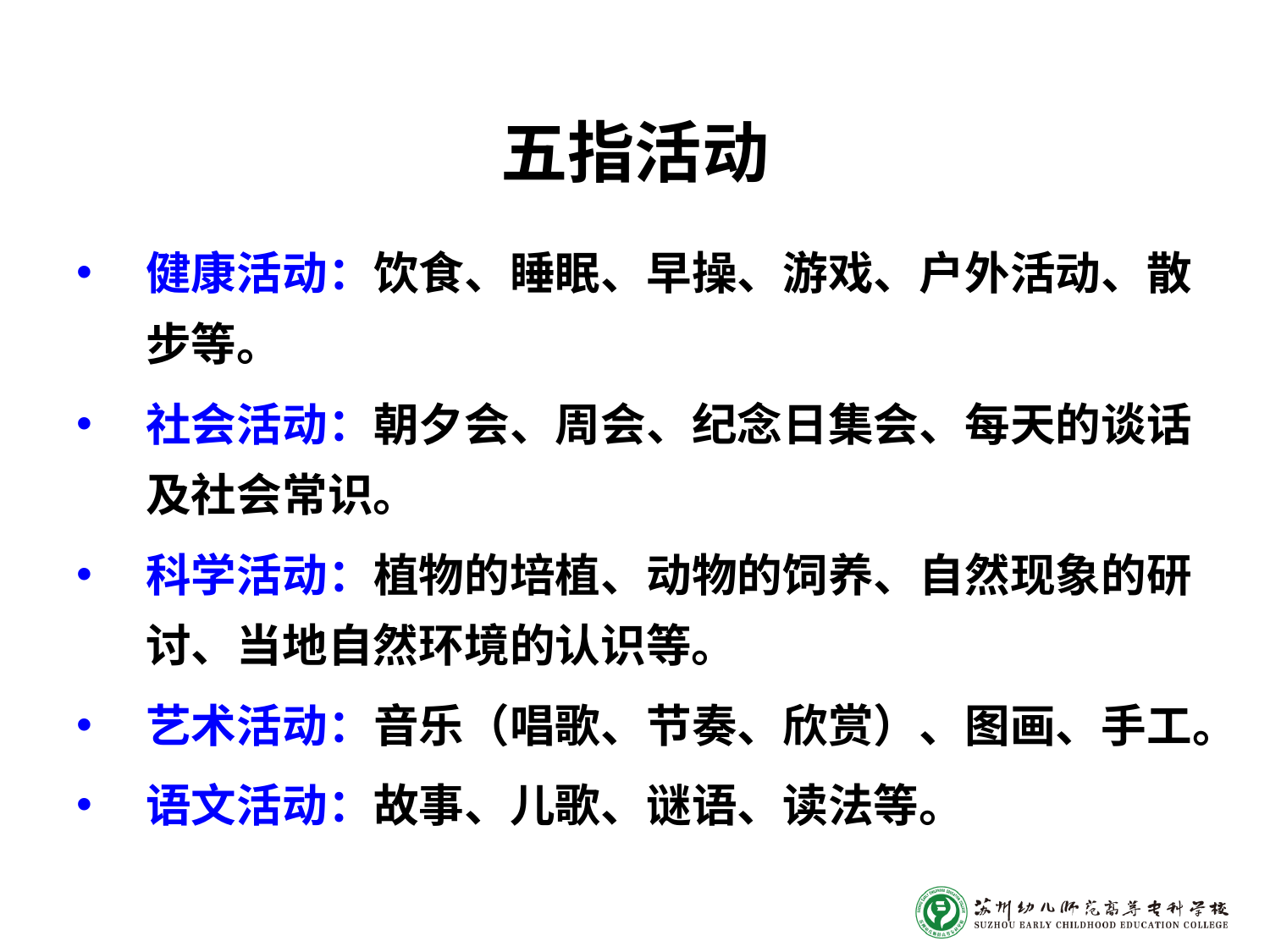

五指活动
健康活动：饮食、睡眠、早操、游戏、户外活动、散步等。
社会活动：朝夕会、周会、纪念日集会、每天的谈话及社会常识。
科学活动：植物的培植、动物的饲养、自然现象的研讨、当地自然环境的认识等。
艺术活动：音乐（唱歌、节奏、欣赏）、图画、手工。
语文活动：故事、儿歌、谜语、读法等。